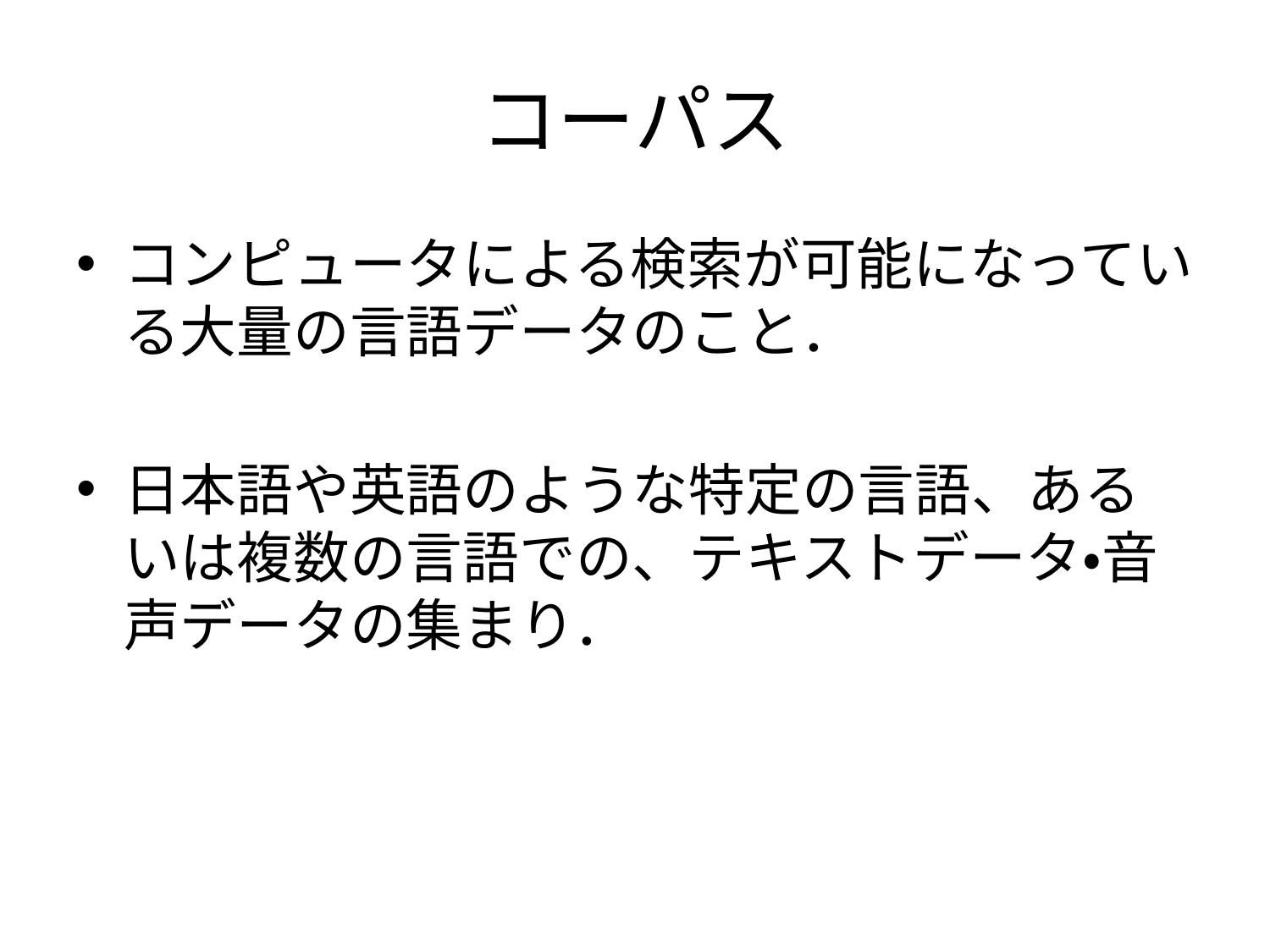

# コーパス
コンピュータによる検索が可能になっている大量の言語データのこと．

日本語や英語のような特定の言語、あるいは複数の言語での、テキストデータ・音声データの集まり．